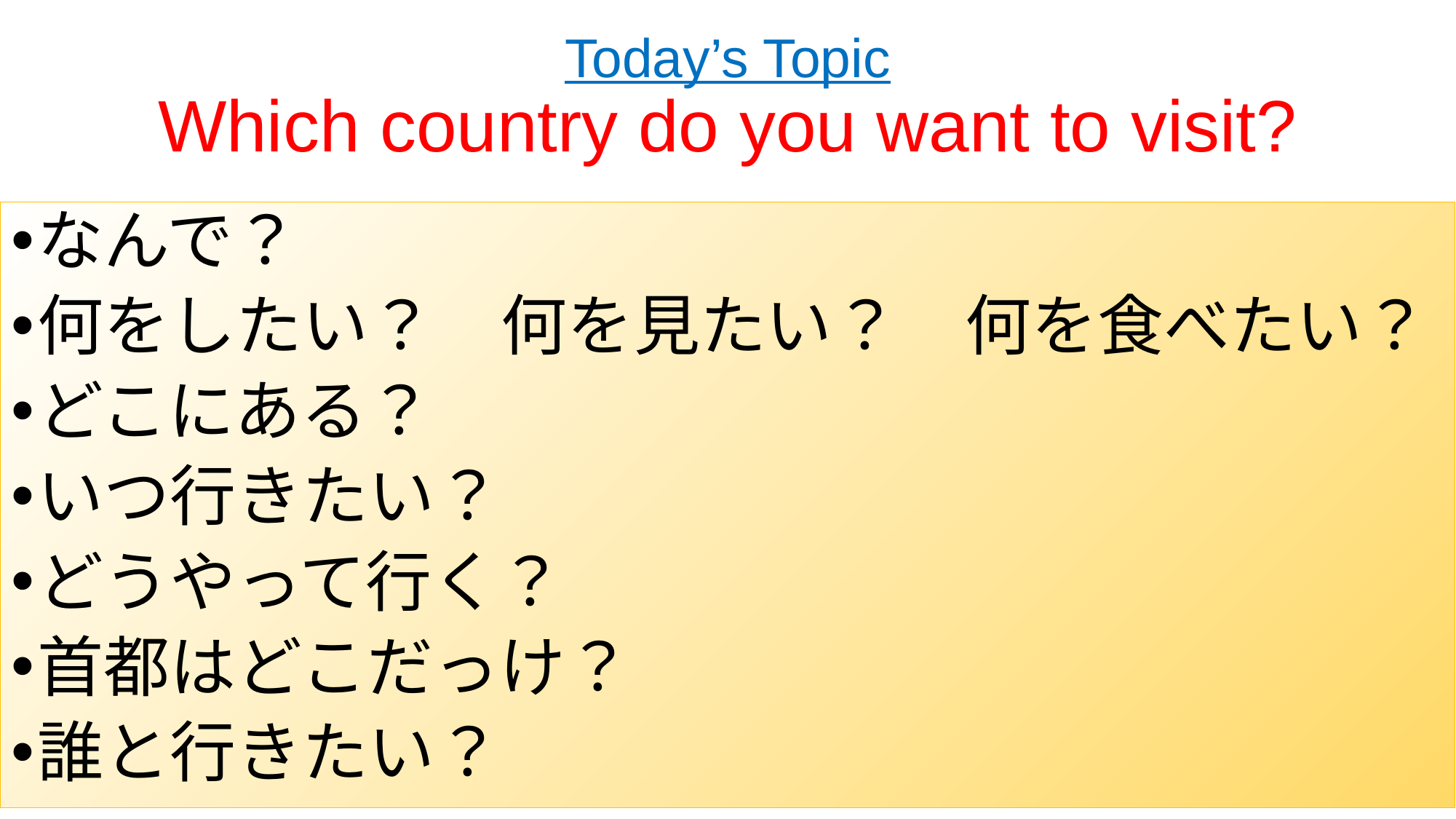

# Today’s Topic Which country do you want to visit?
なんで？
何をしたい？　何を見たい？　何を食べたい？
どこにある？
いつ行きたい？
どうやって行く？
首都はどこだっけ？
誰と行きたい？